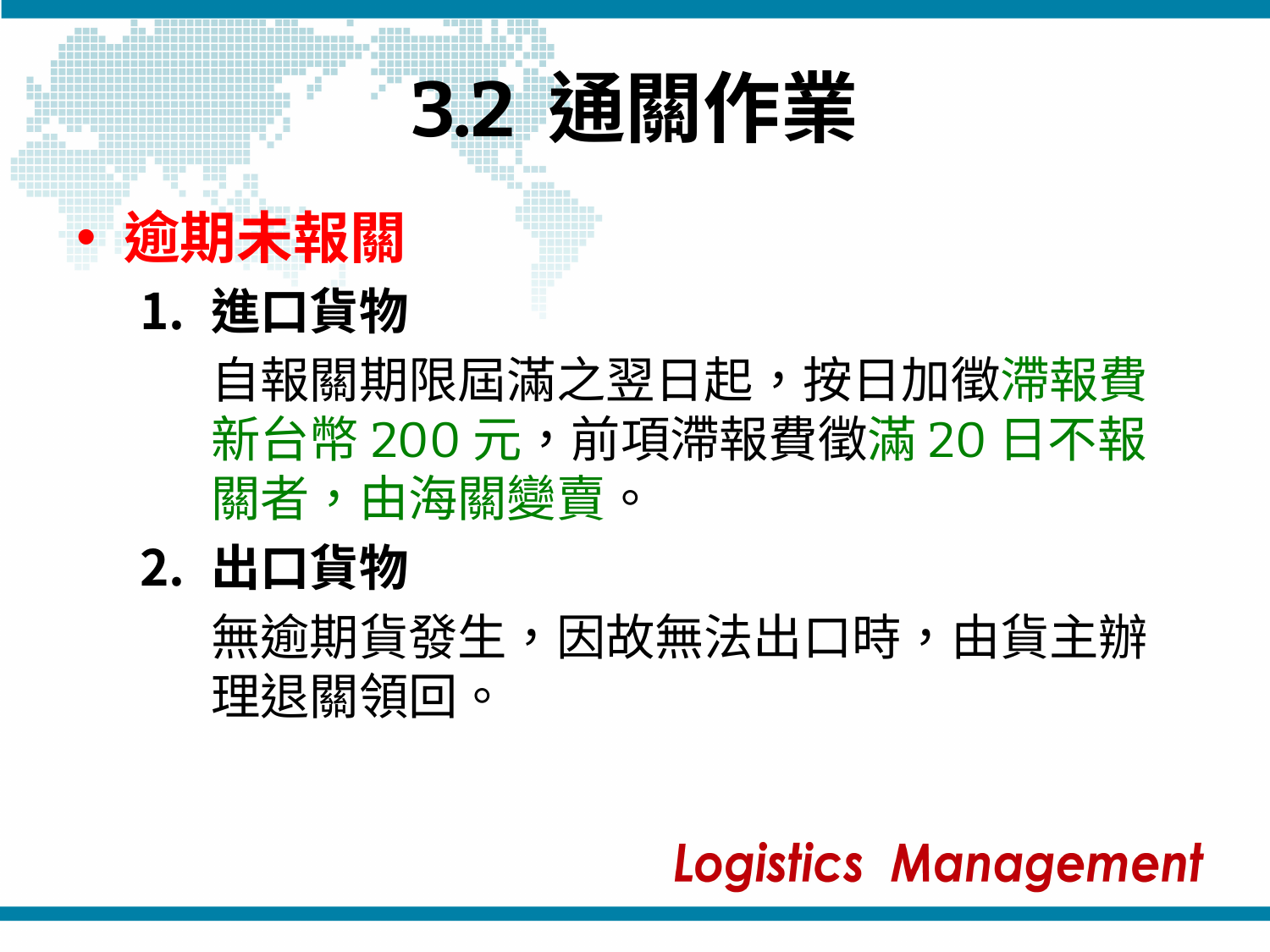

# 3.2 通關作業
逾期未報關
進口貨物
	自報關期限屆滿之翌日起，按日加徵滯報費新台幣200元，前項滯報費徵滿20日不報關者，由海關變賣。
出口貨物
	無逾期貨發生，因故無法出口時，由貨主辦理退關領回。